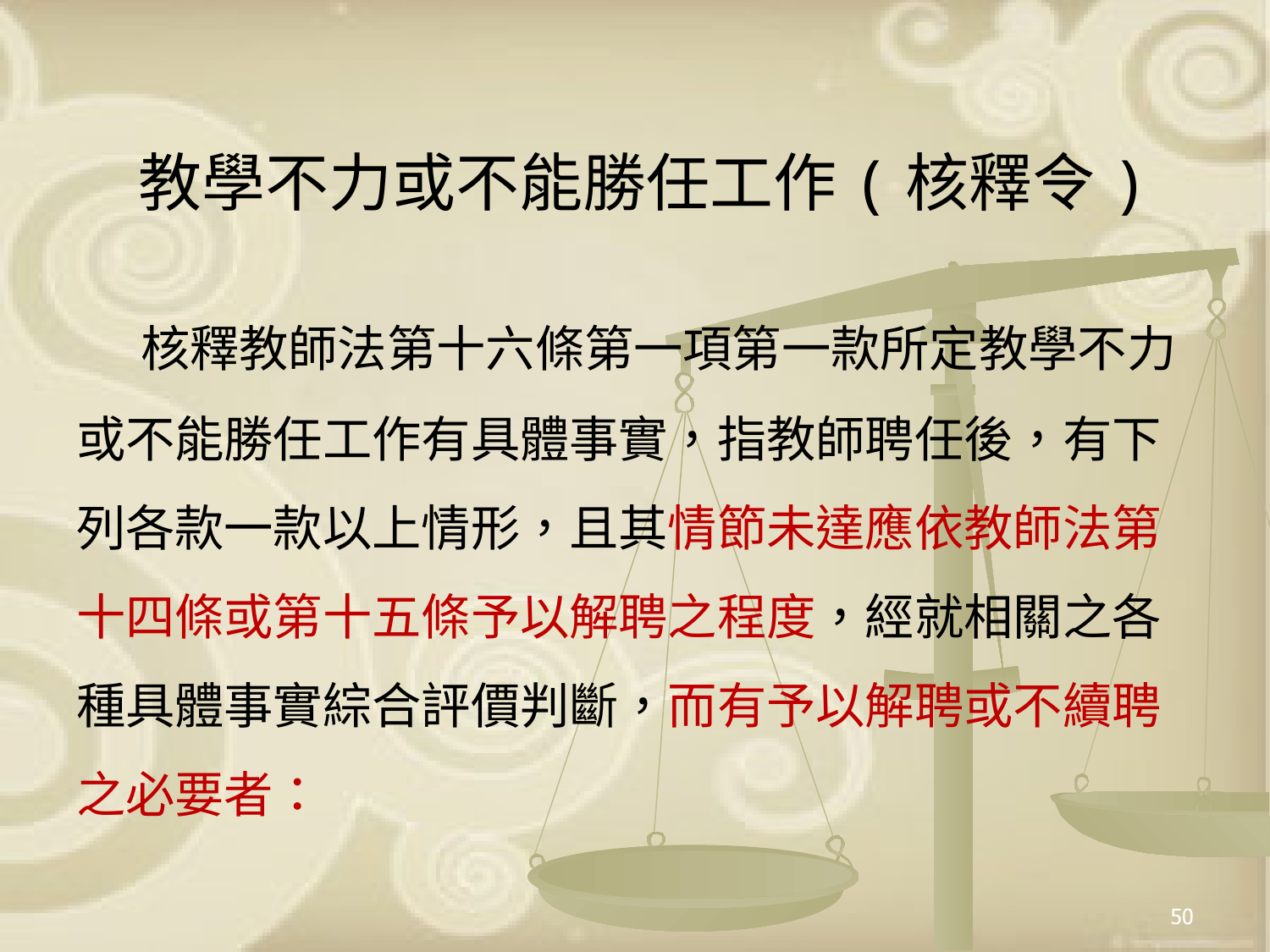

# 教學不力或不能勝任工作(核釋令)
    核釋教師法第十六條第一項第一款所定教學不力或不能勝任工作有具體事實，指教師聘任後，有下列各款一款以上情形，且其情節未達應依教師法第十四條或第十五條予以解聘之程度，經就相關之各種具體事實綜合評價判斷，而有予以解聘或不續聘之必要者：

50